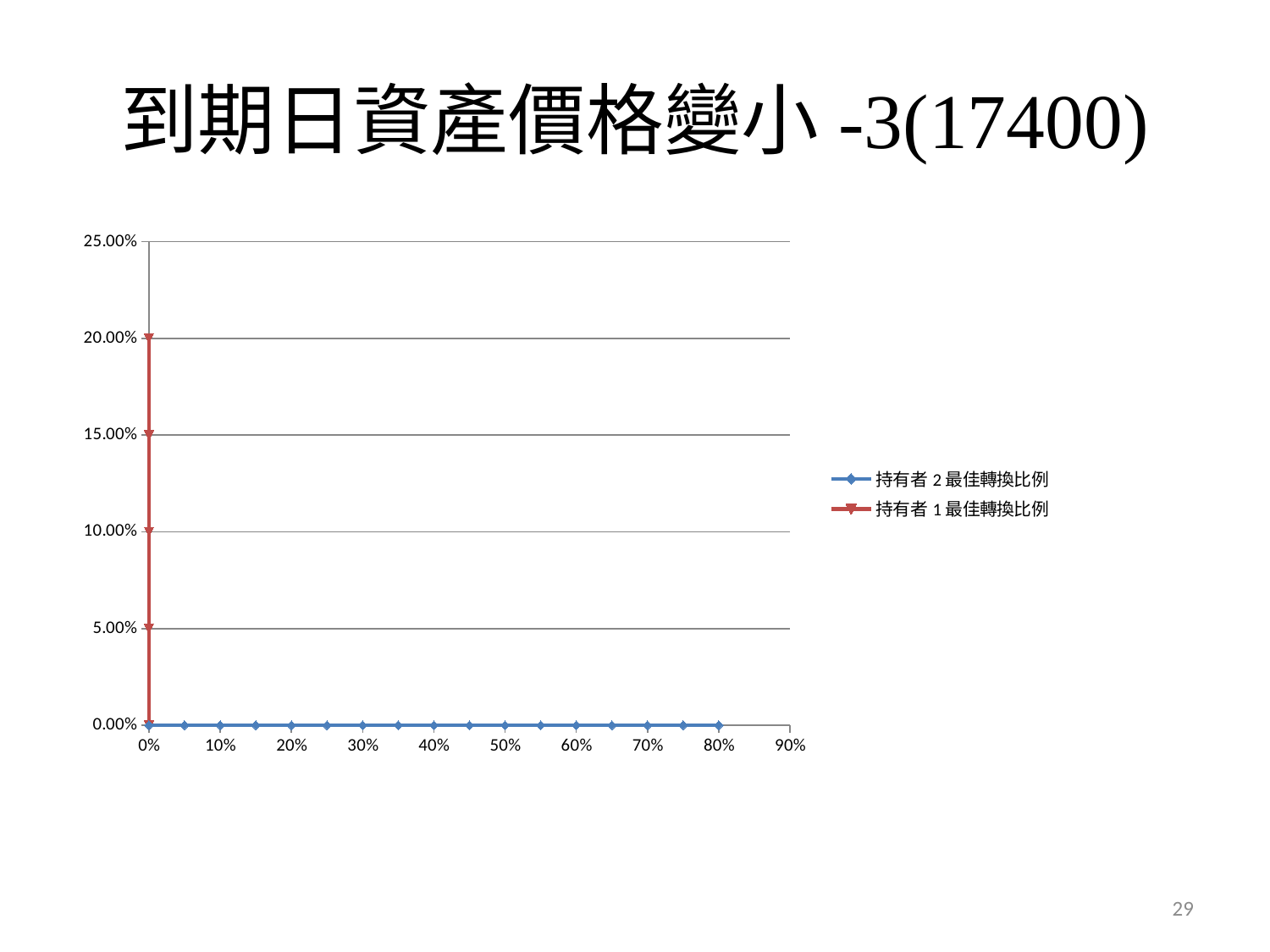

# 到期日資產價格變小-3(17400)

### Chart

| Category |  |  |
|---|---|---|
29